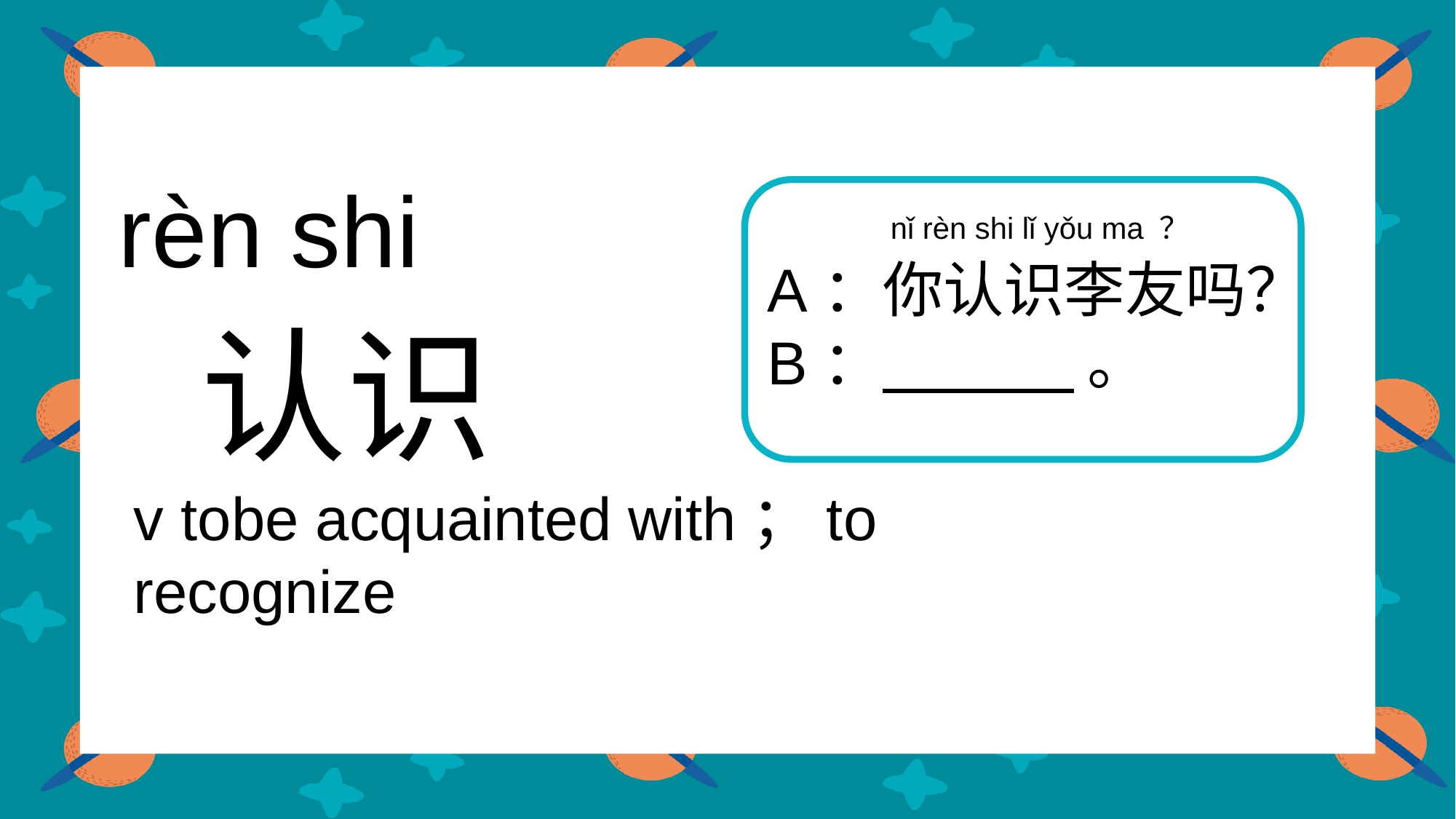

rèn shi

nǐ rèn shi lǐ yǒu ma ？
A：你认识李友吗？
B：               。
 认识
v tobe acquainted with；to recognize